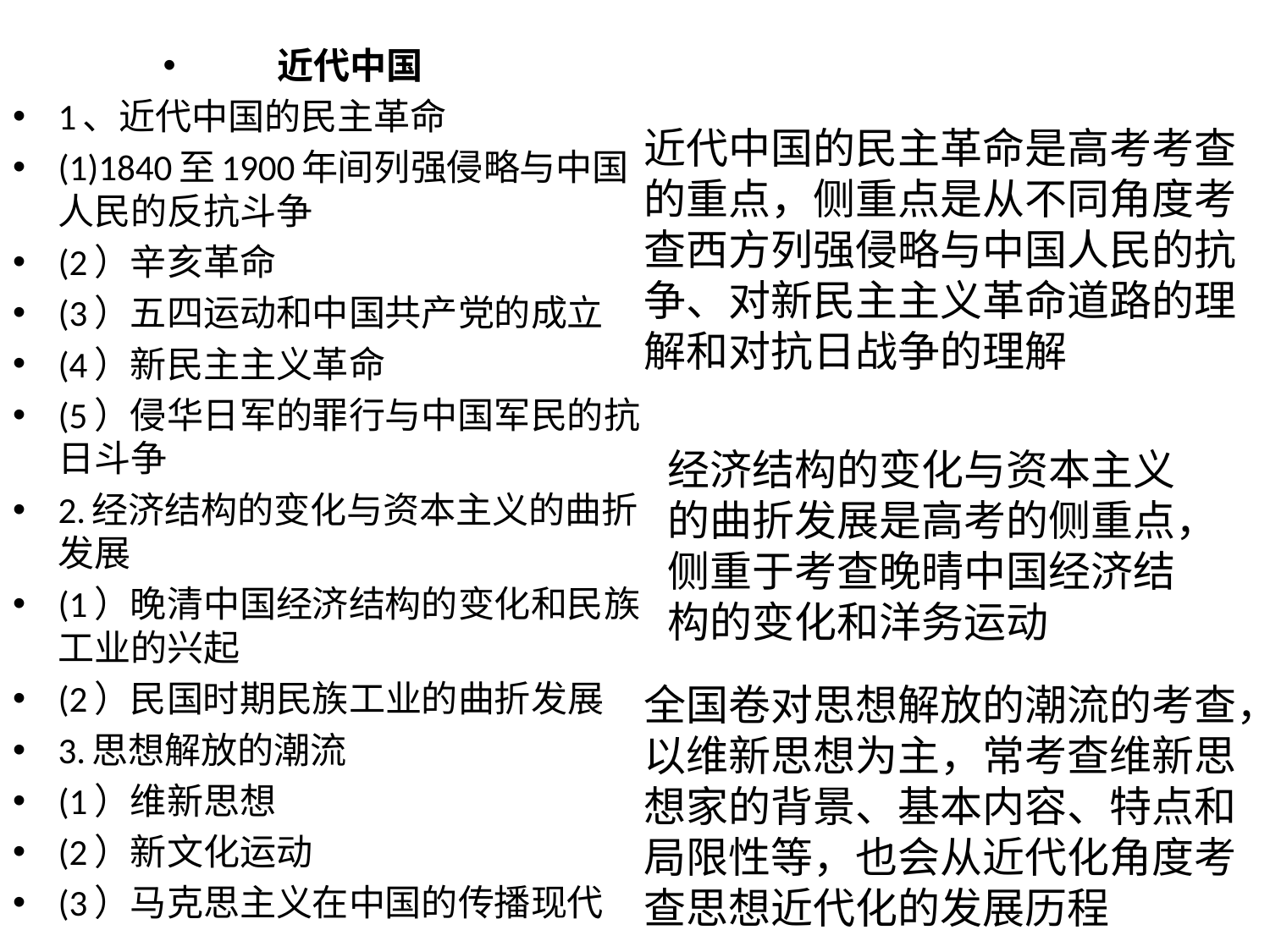

近代中国
1、近代中国的民主革命
(1)1840至1900年间列强侵略与中国人民的反抗斗争
(2）辛亥革命
(3）五四运动和中国共产党的成立
(4）新民主主义革命
(5）侵华日军的罪行与中国军民的抗日斗争
2.经济结构的变化与资本主义的曲折发展
(1）晚清中国经济结构的变化和民族工业的兴起
(2）民国时期民族工业的曲折发展
3.思想解放的潮流
(1）维新思想
(2）新文化运动
(3）马克思主义在中国的传播现代

近代中国的民主革命是高考考查的重点，侧重点是从不同角度考查西方列强侵略与中国人民的抗争、对新民主主义革命道路的理解和对抗日战争的理解
经济结构的变化与资本主义的曲折发展是高考的侧重点，侧重于考查晚晴中国经济结构的变化和洋务运动
全国卷对思想解放的潮流的考查，以维新思想为主，常考查维新思想家的背景、基本内容、特点和局限性等，也会从近代化角度考查思想近代化的发展历程